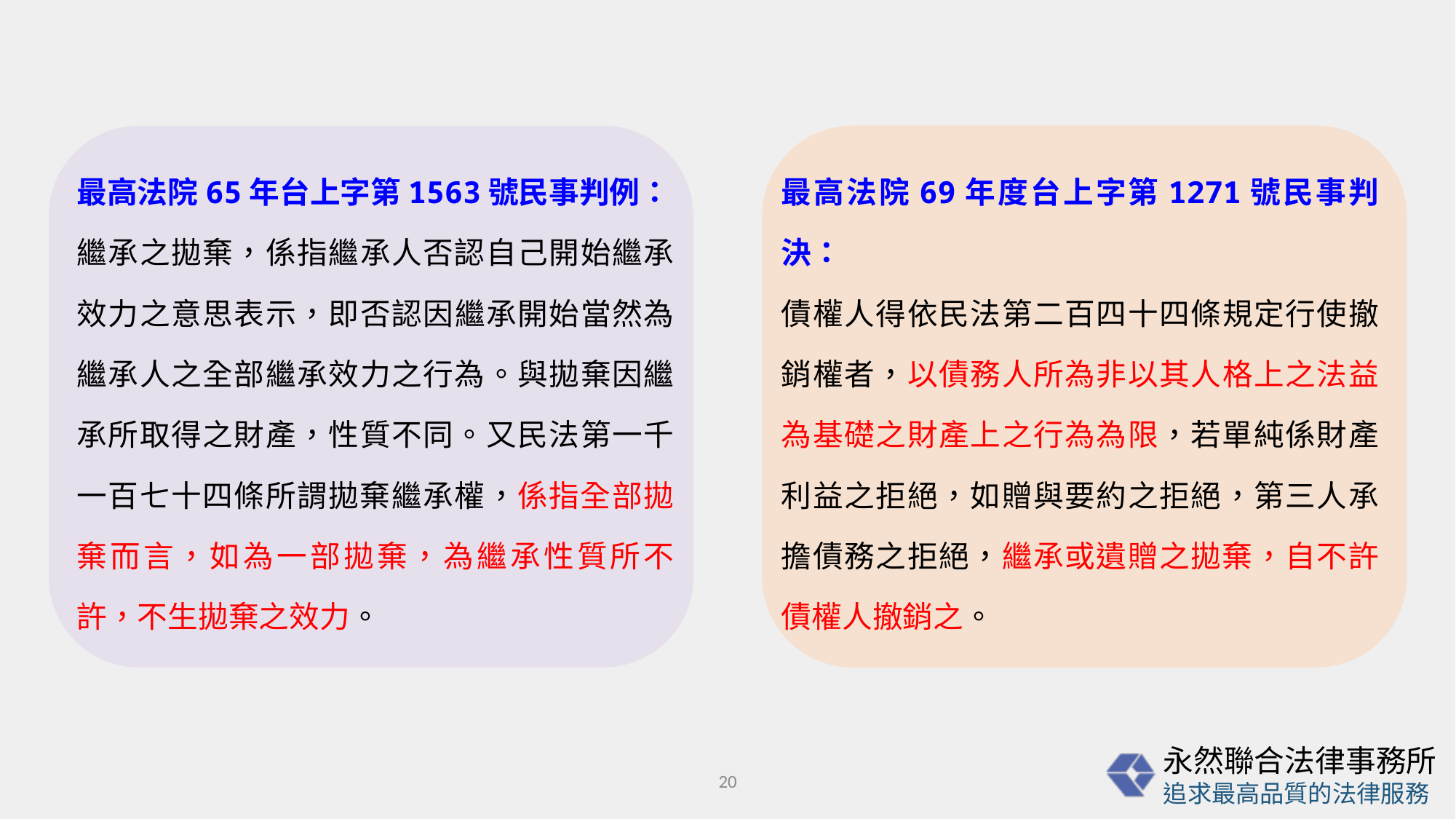

最高法院65年台上字第1563號民事判例：
繼承之拋棄，係指繼承人否認自己開始繼承效力之意思表示，即否認因繼承開始當然為繼承人之全部繼承效力之行為。與拋棄因繼承所取得之財產，性質不同。又民法第一千一百七十四條所謂拋棄繼承權，係指全部拋棄而言，如為一部拋棄，為繼承性質所不許，不生拋棄之效力。
最高法院69年度台上字第1271號民事判決：
債權人得依民法第二百四十四條規定行使撤銷權者，以債務人所為非以其人格上之法益為基礎之財產上之行為為限，若單純係財產利益之拒絕，如贈與要約之拒絕，第三人承擔債務之拒絕，繼承或遺贈之拋棄，自不許債權人撤銷之。
20